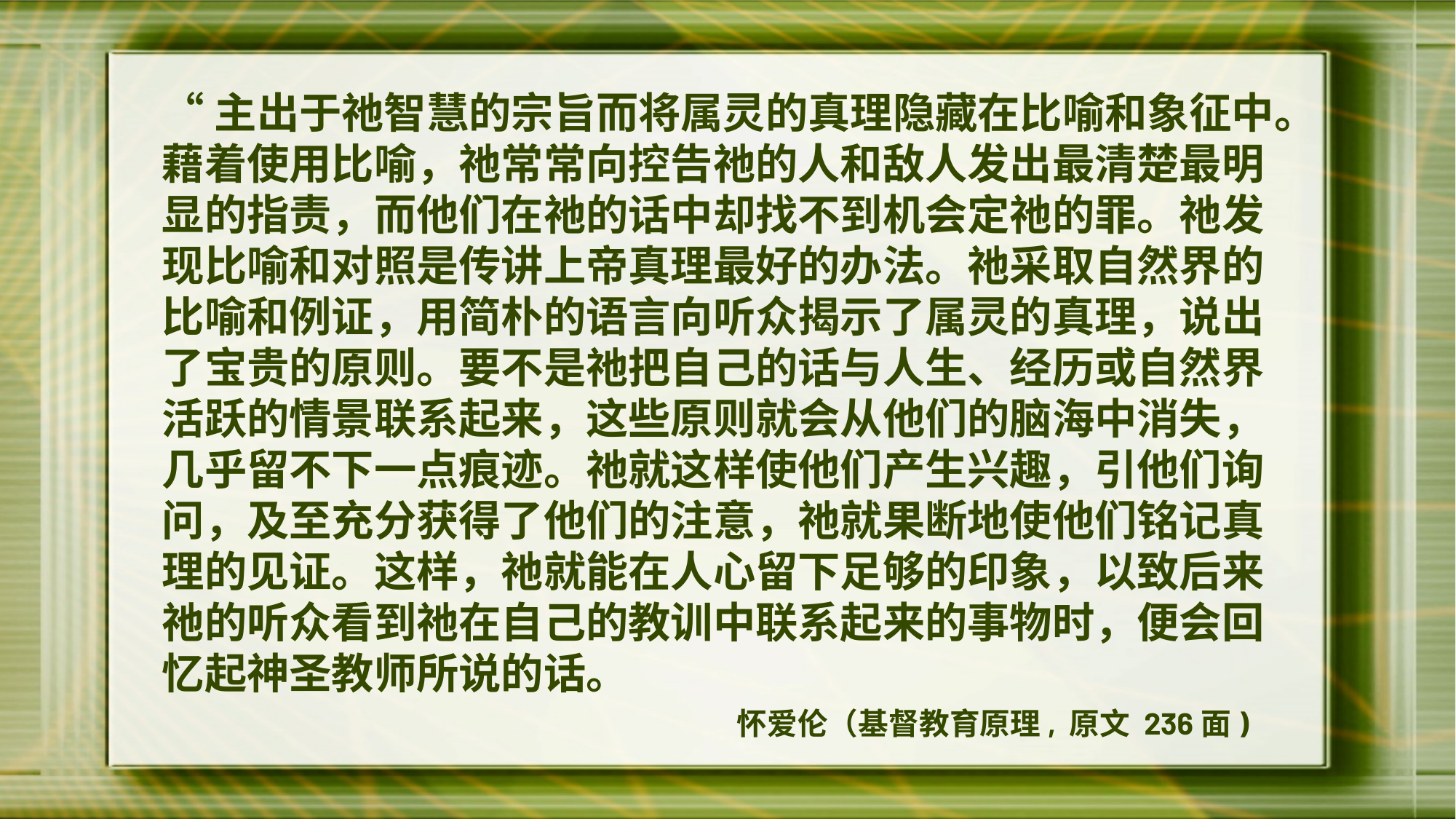

“主出于祂智慧的宗旨而将属灵的真理隐藏在比喻和象征中。藉着使用比喻，祂常常向控告祂的人和敌人发出最清楚最明显的指责，而他们在祂的话中却找不到机会定祂的罪。祂发现比喻和对照是传讲上帝真理最好的办法。祂采取自然界的比喻和例证，用简朴的语言向听众揭示了属灵的真理，说出了宝贵的原则。要不是祂把自己的话与人生、经历或自然界活跃的情景联系起来，这些原则就会从他们的脑海中消失，几乎留不下一点痕迹。祂就这样使他们产生兴趣，引他们询问，及至充分获得了他们的注意，祂就果断地使他们铭记真理的见证。这样，祂就能在人心留下足够的印象，以致后来祂的听众看到祂在自己的教训中联系起来的事物时，便会回忆起神圣教师所说的话。
怀爱伦（基督教育原理, 原文 236面)